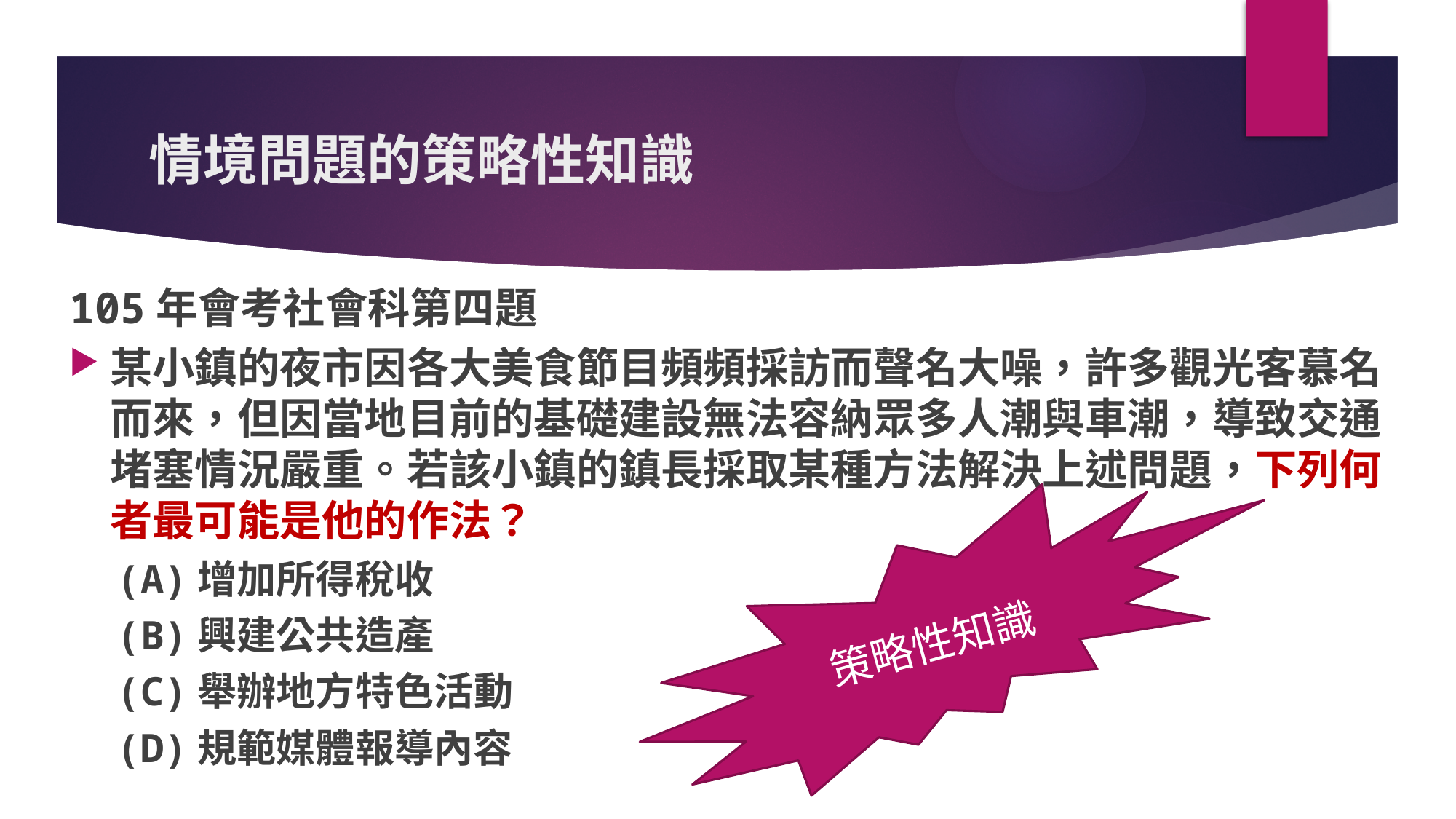

# 情境問題的策略性知識
105年會考社會科第四題
某小鎮的夜市因各大美食節目頻頻採訪而聲名大噪，許多觀光客慕名而來，但因當地目前的基礎建設無法容納眾多人潮與車潮，導致交通堵塞情況嚴重。若該小鎮的鎮長採取某種方法解決上述問題，下列何者最可能是他的作法？
(A)增加所得稅收
(B)興建公共造產
(C)舉辦地方特色活動
(D)規範媒體報導內容
策略性知識